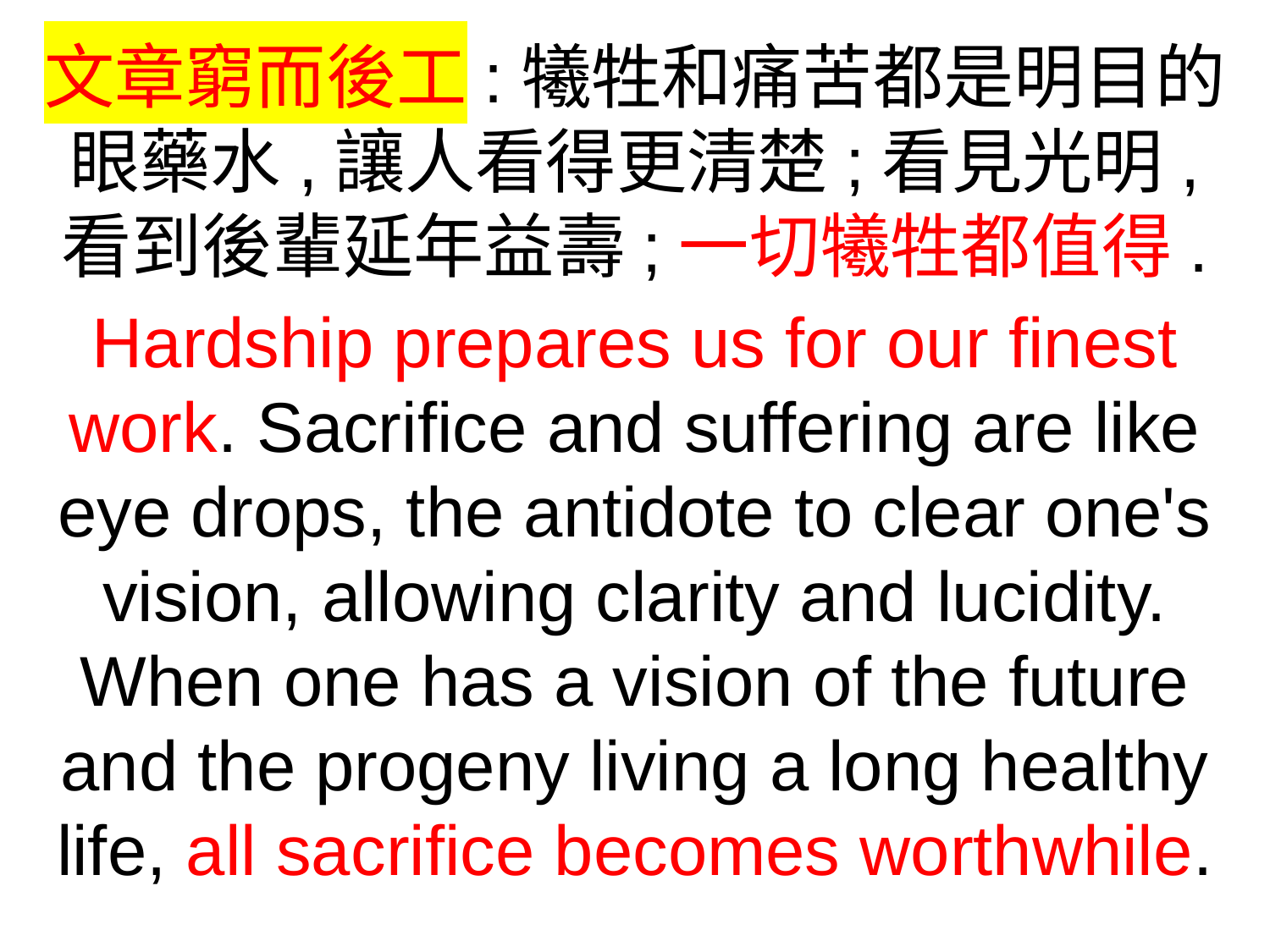

文章窮而後工:犧牲和痛苦都是明目的眼藥水,讓人看得更清楚;看見光明,
看到後輩延年益壽;一切犧牲都值得.
Hardship prepares us for our finest work. Sacrifice and suffering are like eye drops, the antidote to clear one's vision, allowing clarity and lucidity. When one has a vision of the future and the progeny living a long healthy life, all sacrifice becomes worthwhile.